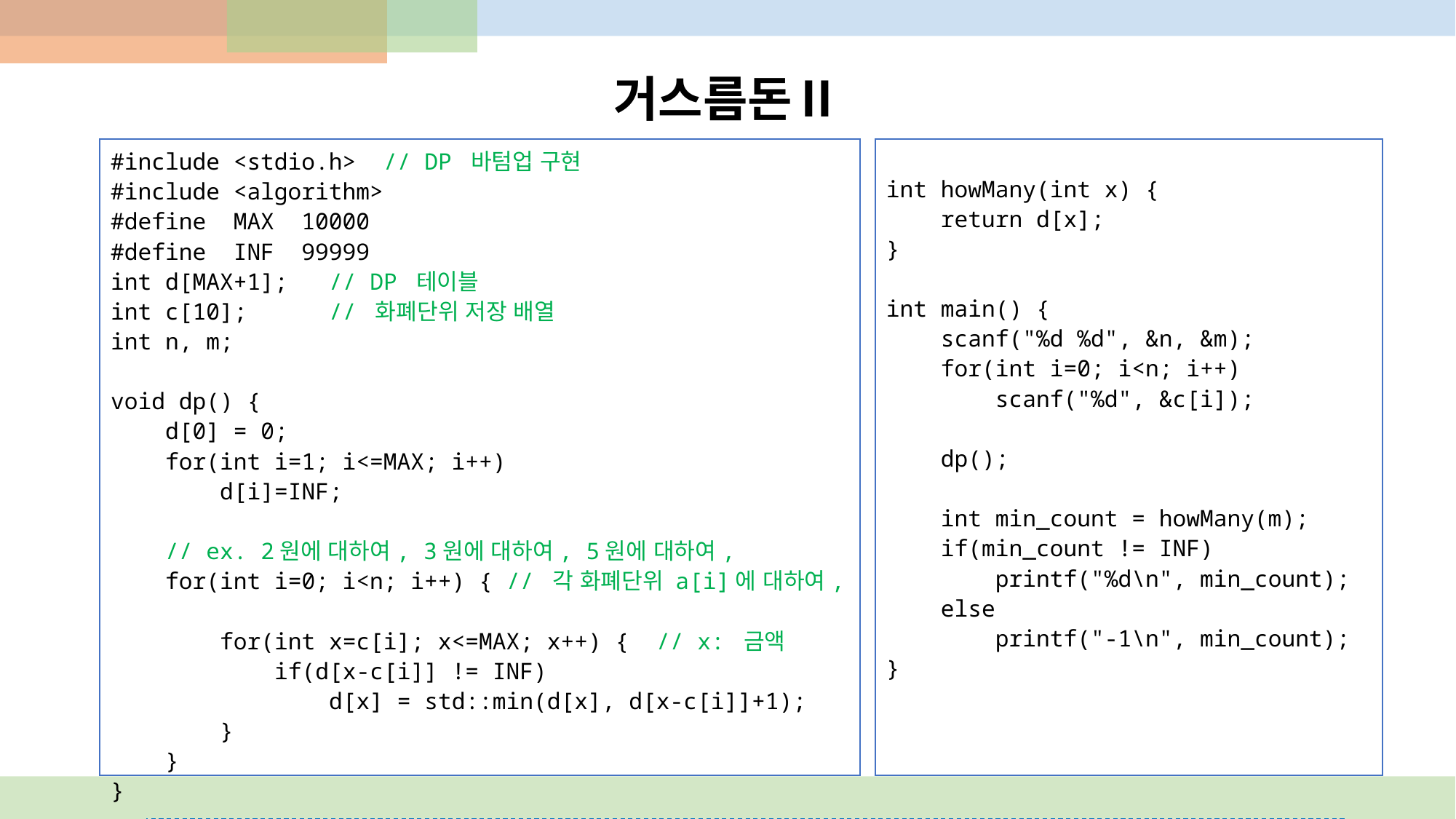

# 거스름돈Ⅱ
#include <stdio.h>  // DP 바텀업 구현
#include <algorithm>
#define  MAX  10000
#define  INF  99999
int d[MAX+1];   // DP 테이블
int c[10];      // 화폐단위 저장 배열
int n, m;

void dp() {
    d[0] = 0;
    for(int i=1; i<=MAX; i++)
        d[i]=INF;

    // ex. 2원에 대하여, 3원에 대하여, 5원에 대하여,
    for(int i=0; i<n; i++) { // 각 화폐단위 a[i]에 대하여,
        for(int x=c[i]; x<=MAX; x++) {  // x: 금액
            if(d[x-c[i]] != INF)
                d[x] = std::min(d[x], d[x-c[i]]+1);
        }
    }
}

int howMany(int x) {
    return d[x];
}

int main() {
    scanf("%d %d", &n, &m);
    for(int i=0; i<n; i++)
        scanf("%d", &c[i]);

    dp();

    int min_count = howMany(m);
    if(min_count != INF)
        printf("%d\n", min_count);
    else
        printf("-1\n", min_count);
}

?